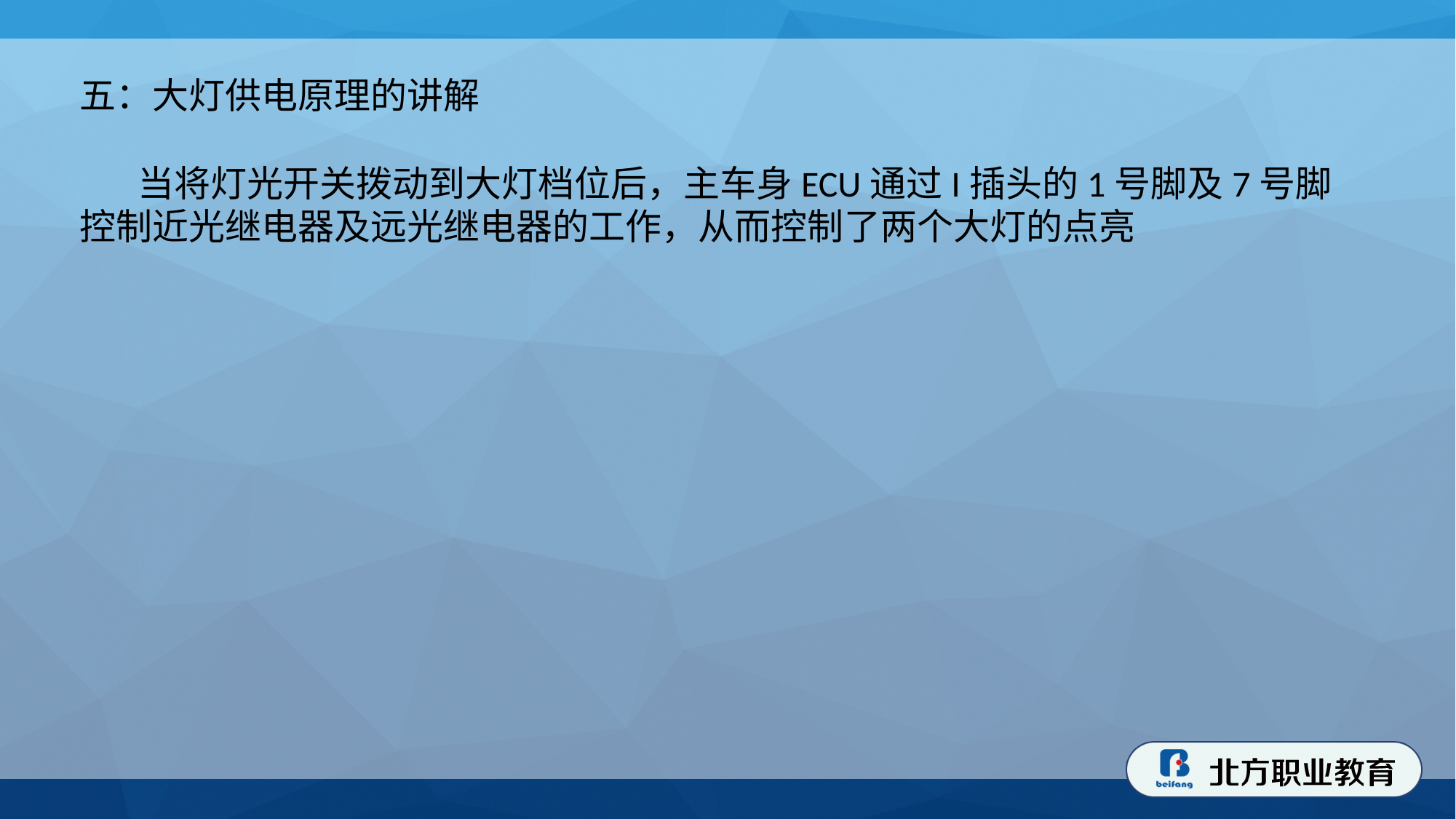

五：大灯供电原理的讲解

      当将灯光开关拨动到大灯档位后，主车身ECU通过I插头的1号脚及7号脚控制近光继电器及远光继电器的工作，从而控制了两个大灯的点亮